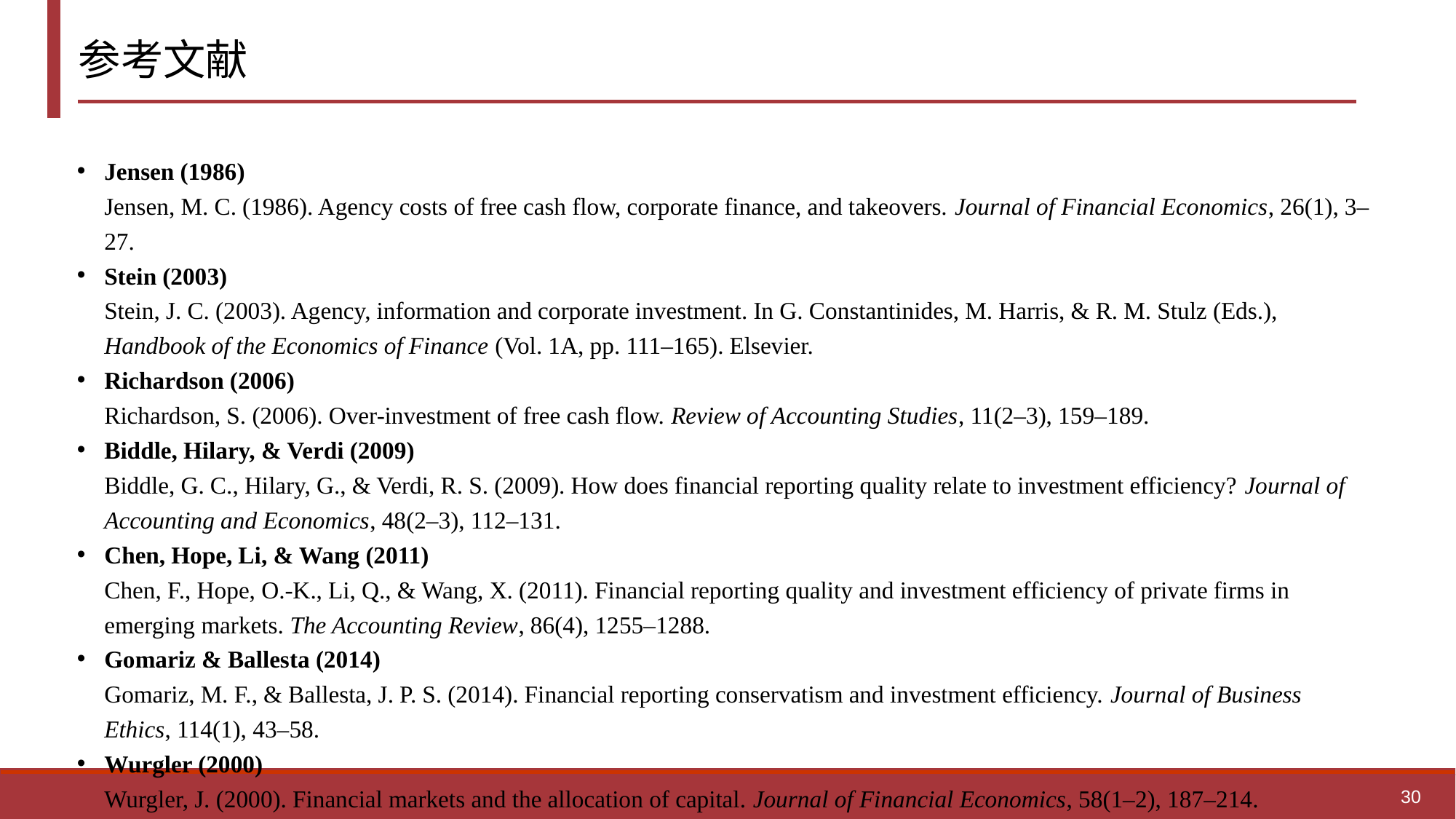

# 参考文献
Jensen (1986)
Jensen, M. C. (1986). Agency costs of free cash flow, corporate finance, and takeovers. Journal of Financial Economics, 26(1), 3–27.
Stein (2003)
Stein, J. C. (2003). Agency, information and corporate investment. In G. Constantinides, M. Harris, & R. M. Stulz (Eds.), Handbook of the Economics of Finance (Vol. 1A, pp. 111–165). Elsevier.
Richardson (2006)
Richardson, S. (2006). Over-investment of free cash flow. Review of Accounting Studies, 11(2–3), 159–189.
Biddle, Hilary, & Verdi (2009)
Biddle, G. C., Hilary, G., & Verdi, R. S. (2009). How does financial reporting quality relate to investment efficiency? Journal of Accounting and Economics, 48(2–3), 112–131.
Chen, Hope, Li, & Wang (2011)
Chen, F., Hope, O.-K., Li, Q., & Wang, X. (2011). Financial reporting quality and investment efficiency of private firms in emerging markets. The Accounting Review, 86(4), 1255–1288.
Gomariz & Ballesta (2014)
Gomariz, M. F., & Ballesta, J. P. S. (2014). Financial reporting conservatism and investment efficiency. Journal of Business Ethics, 114(1), 43–58.
Wurgler (2000)
Wurgler, J. (2000). Financial markets and the allocation of capital. Journal of Financial Economics, 58(1–2), 187–214.

30